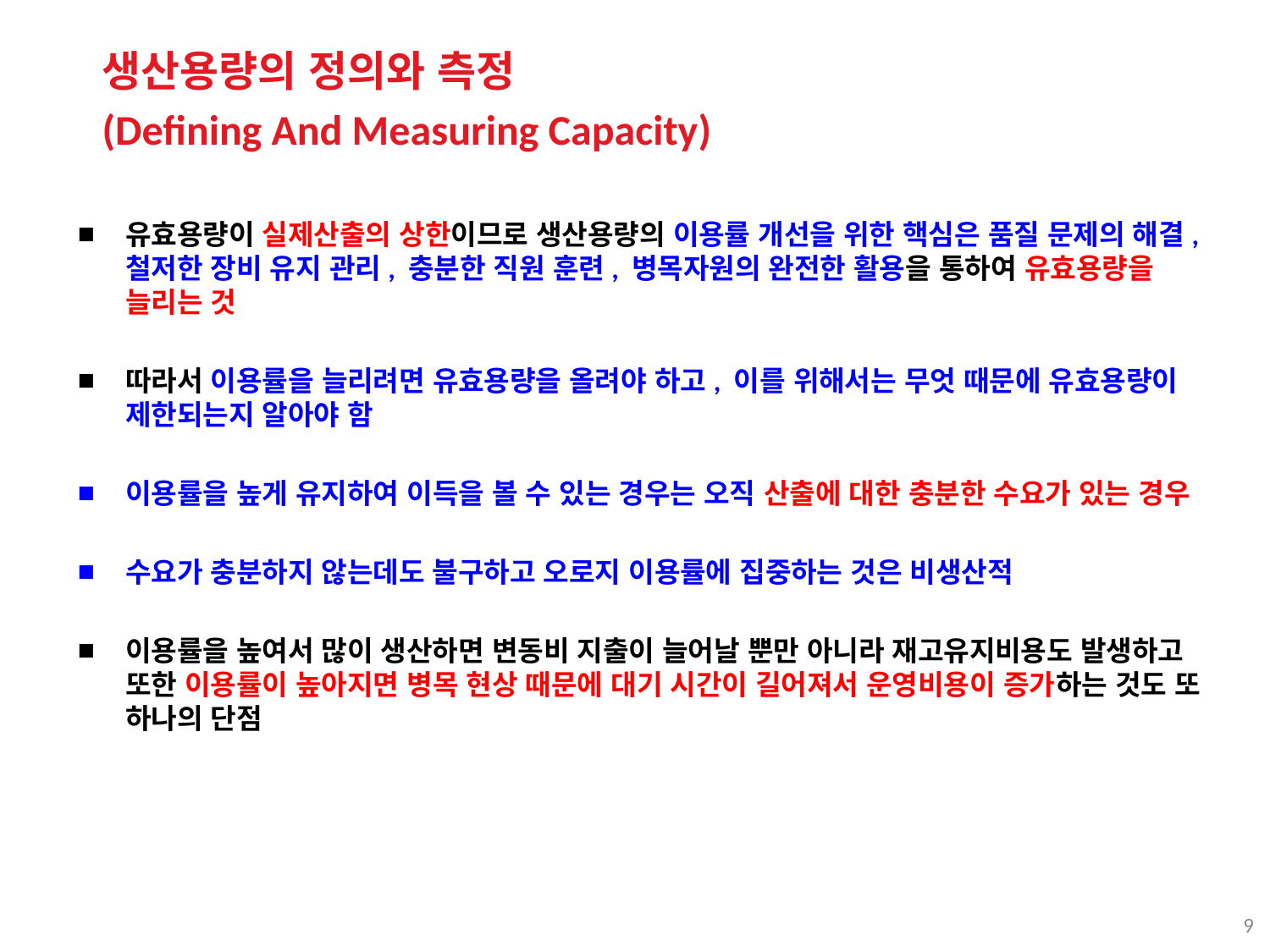

생산용량의 정의와 측정
(Defining And Measuring Capacity)
유효용량이 실제산출의 상한이므로 생산용량의 이용률 개선을 위한 핵심은 품질 문제의 해결, 철저한 장비 유지 관리, 충분한 직원 훈련, 병목자원의 완전한 활용을 통하여 유효용량을 늘리는 것

따라서 이용률을 늘리려면 유효용량을 올려야 하고, 이를 위해서는 무엇 때문에 유효용량이 제한되는지 알아야 함

이용률을 높게 유지하여 이득을 볼 수 있는 경우는 오직 산출에 대한 충분한 수요가 있는 경우

수요가 충분하지 않는데도 불구하고 오로지 이용률에 집중하는 것은 비생산적

이용률을 높여서 많이 생산하면 변동비 지출이 늘어날 뿐만 아니라 재고유지비용도 발생하고 또한 이용률이 높아지면 병목 현상 때문에 대기 시간이 길어져서 운영비용이 증가하는 것도 또 하나의 단점

9